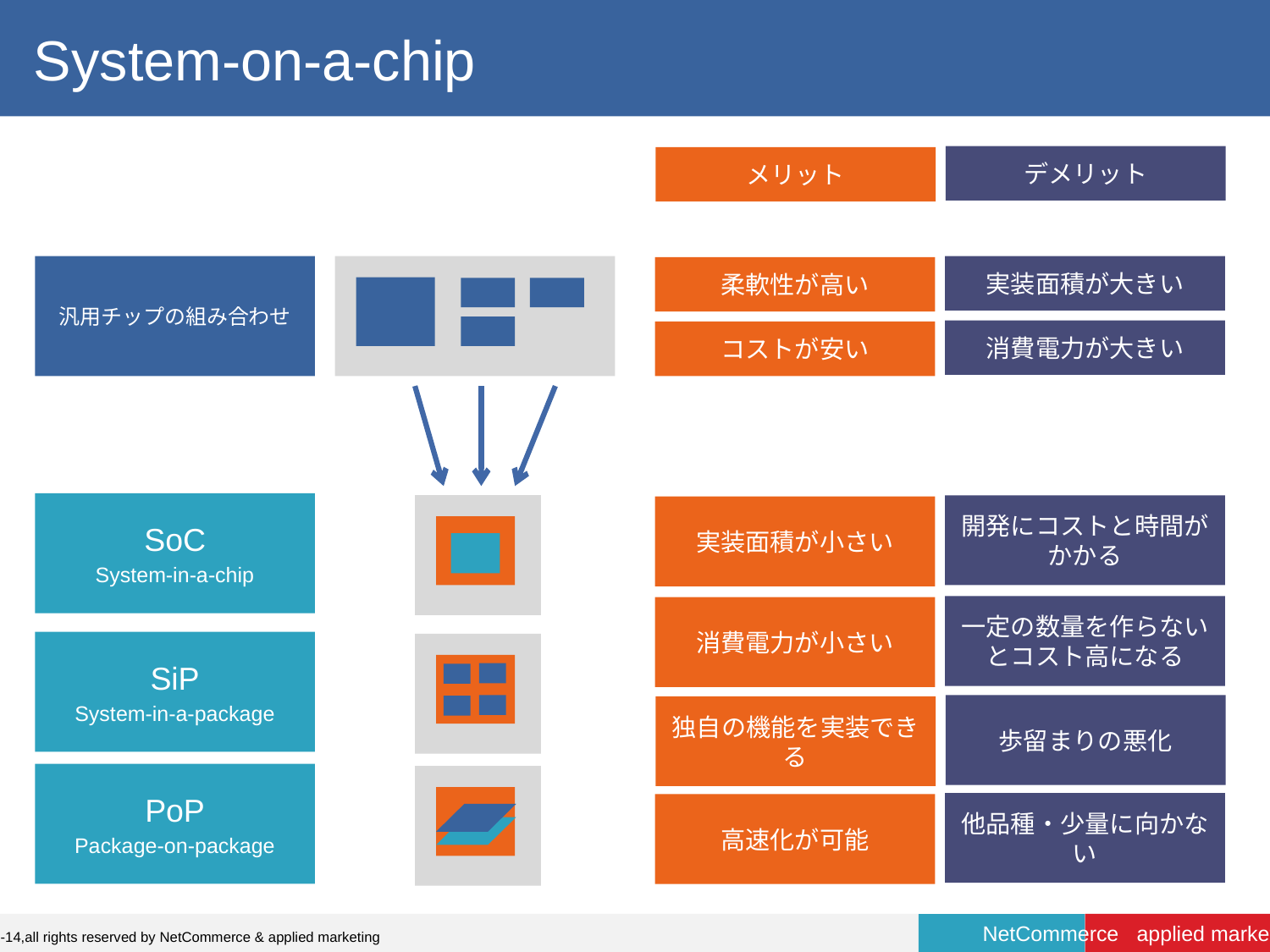

# System-on-a-chip
デメリット
メリット
汎用チップの組み合わせ

実装面積が大きい
柔軟性が高い
消費電力が大きい
コストが安い
SoC
System-in-a-chip

開発にコストと時間がかかる
実装面積が小さい
一定の数量を作らないとコスト高になる
消費電力が小さい
SiP
System-in-a-package

歩留まりの悪化
独自の機能を実装できる
PoP
Package-on-package

他品種・少量に向かない
高速化が可能